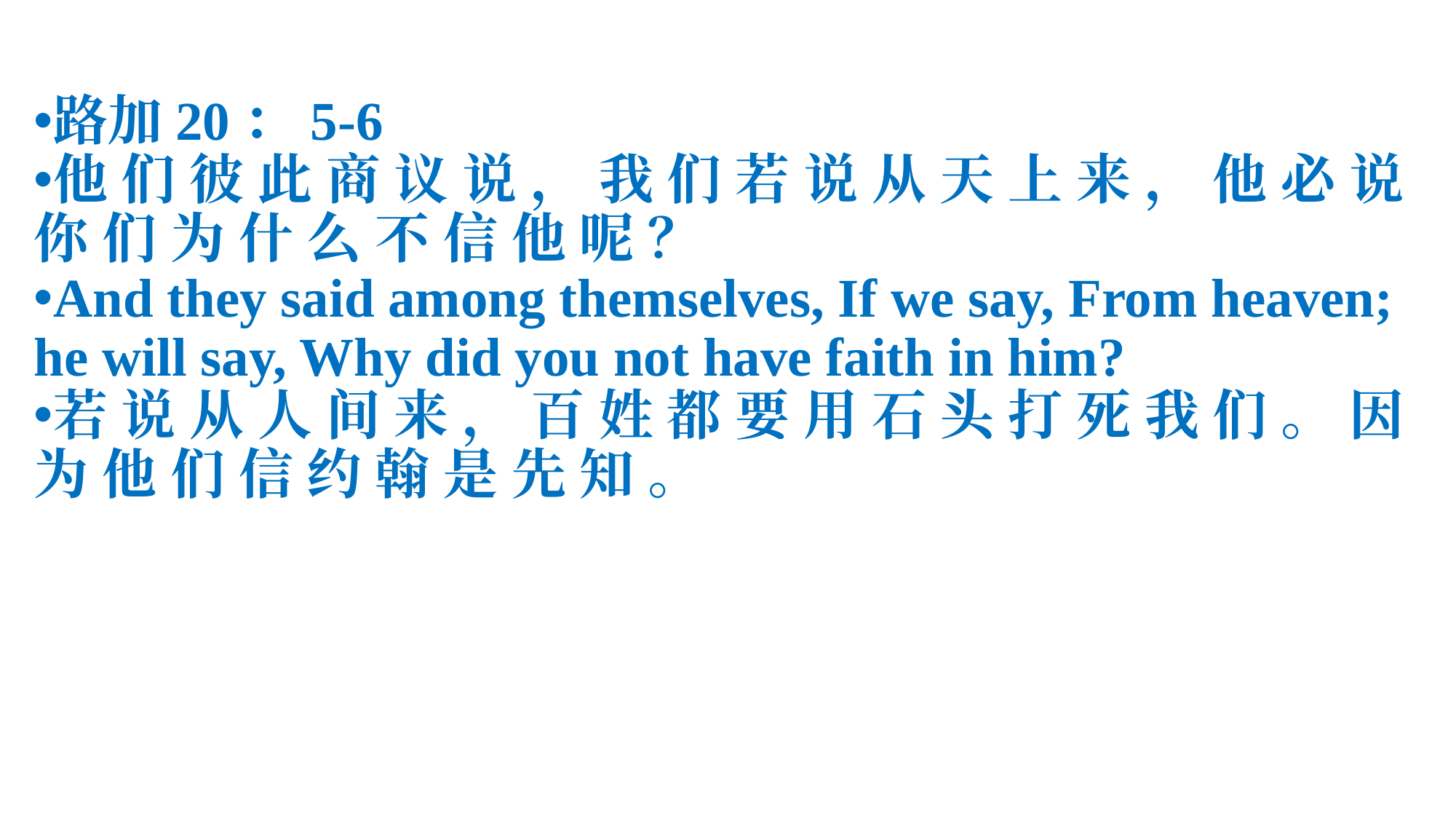

路加20：5-6
他 们 彼 此 商 议 说 ， 我 们 若 说 从 天 上 来 ， 他 必 说 你 们 为 什 么 不 信 他 呢 ？
And they said among themselves, If we say, From heaven; he will say, Why did you not have faith in him?
若 说 从 人 间 来 ， 百 姓 都 要 用 石 头 打 死 我 们 。 因 为 他 们 信 约 翰 是 先 知 。